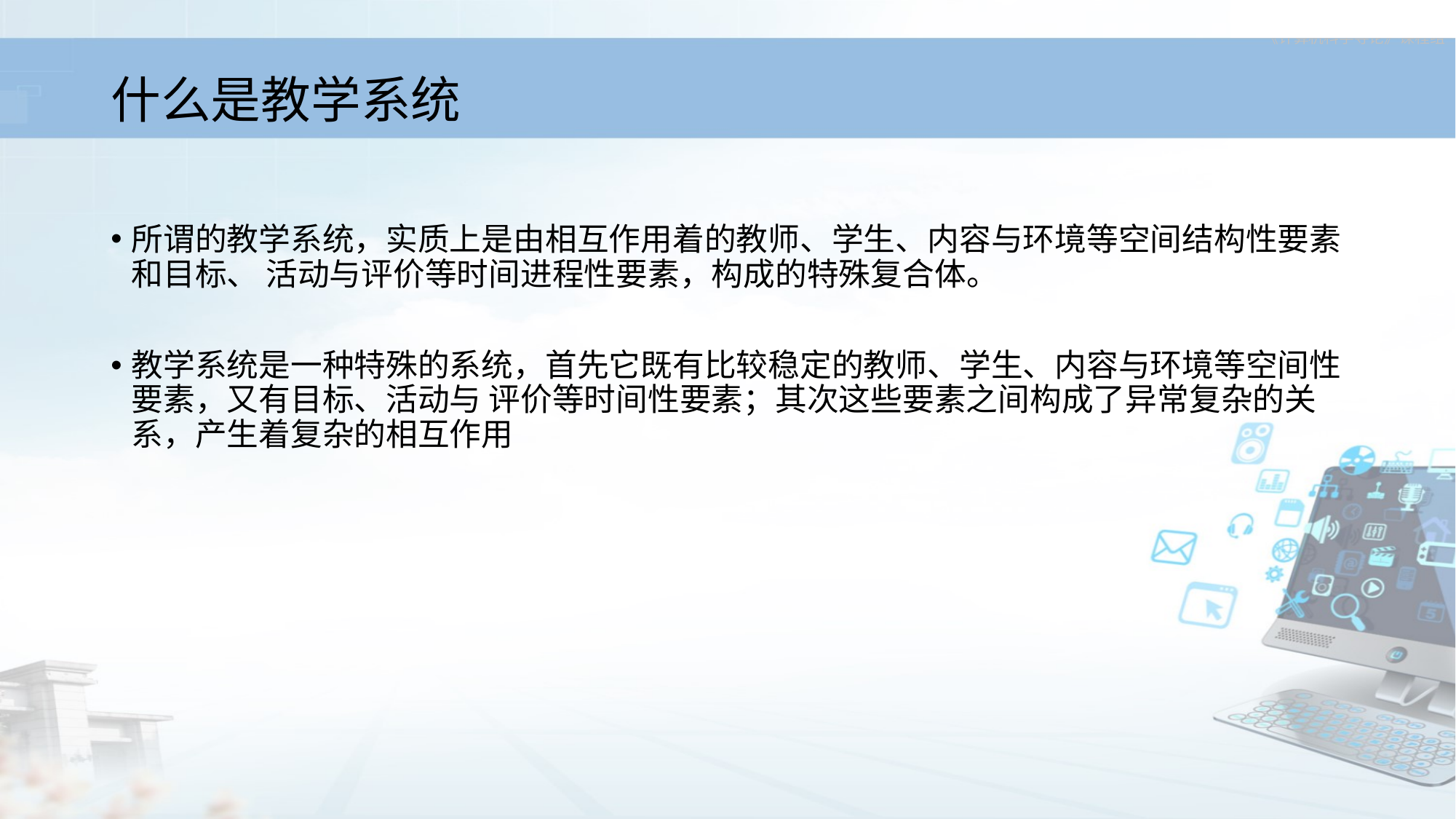

# 什么是教学系统
所谓的教学系统，实质上是由相互作用着的教师、学生、内容与环境等空间结构性要素和目标、 活动与评价等时间进程性要素，构成的特殊复合体。

教学系统是一种特殊的系统，首先它既有比较稳定的教师、学生、内容与环境等空间性要素，又有目标、活动与 评价等时间性要素；其次这些要素之间构成了异常复杂的关系，产生着复杂的相互作用